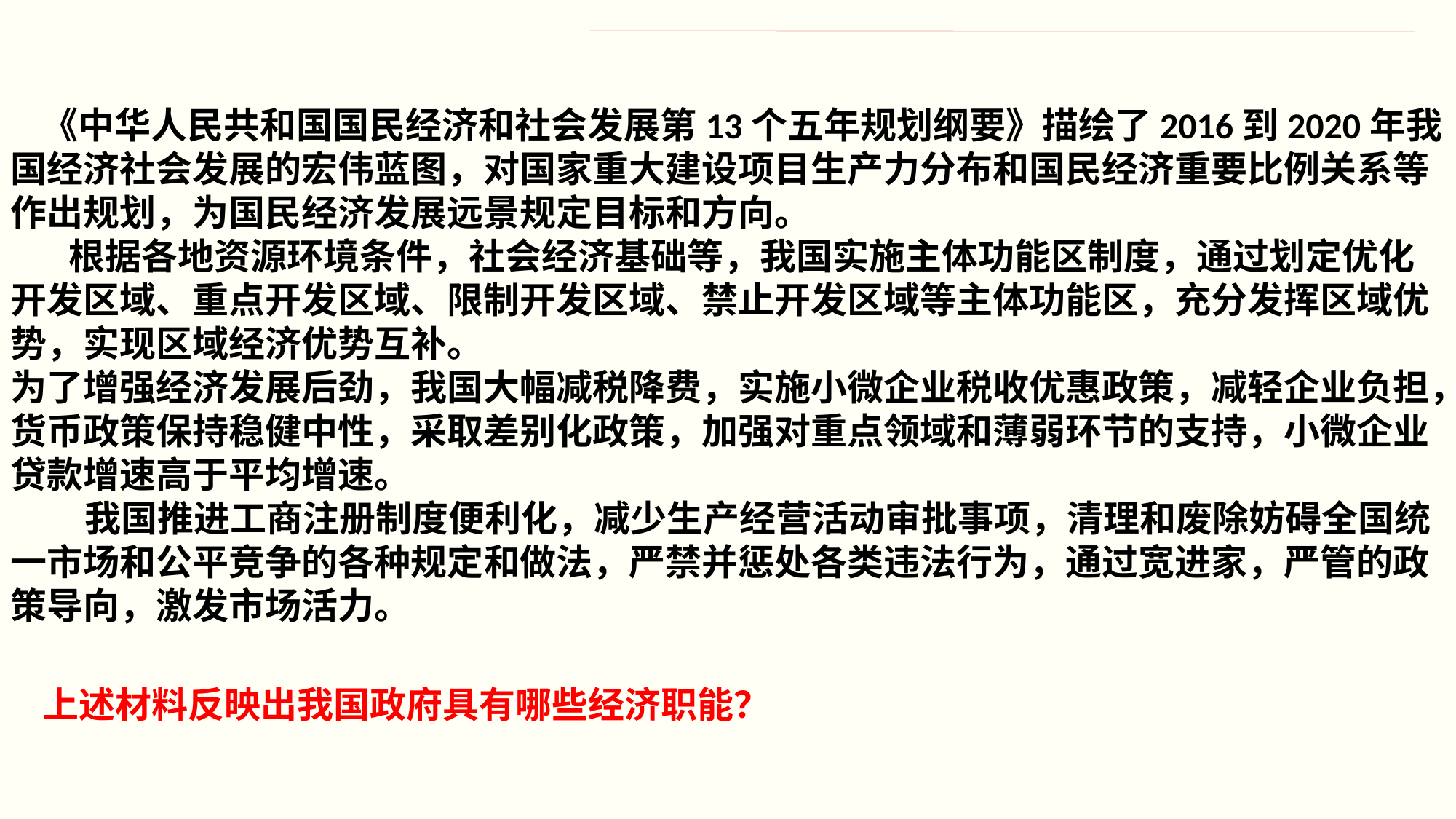

《中华人民共和国国民经济和社会发展第13个五年规划纲要》描绘了2016到2020年我国经济社会发展的宏伟蓝图，对国家重大建设项目生产力分布和国民经济重要比例关系等作出规划，为国民经济发展远景规定目标和方向。
      根据各地资源环境条件，社会经济基础等，我国实施主体功能区制度，通过划定优化开发区域、重点开发区域、限制开发区域、禁止开发区域等主体功能区，充分发挥区域优势，实现区域经济优势互补。
为了增强经济发展后劲，我国大幅减税降费，实施小微企业税收优惠政策，减轻企业负担，货币政策保持稳健中性，采取差别化政策，加强对重点领域和薄弱环节的支持，小微企业贷款增速高于平均增速。
        我国推进工商注册制度便利化，减少生产经营活动审批事项，清理和废除妨碍全国统一市场和公平竞争的各种规定和做法，严禁并惩处各类违法行为，通过宽进家，严管的政策导向，激发市场活力。
上述材料反映出我国政府具有哪些经济职能？